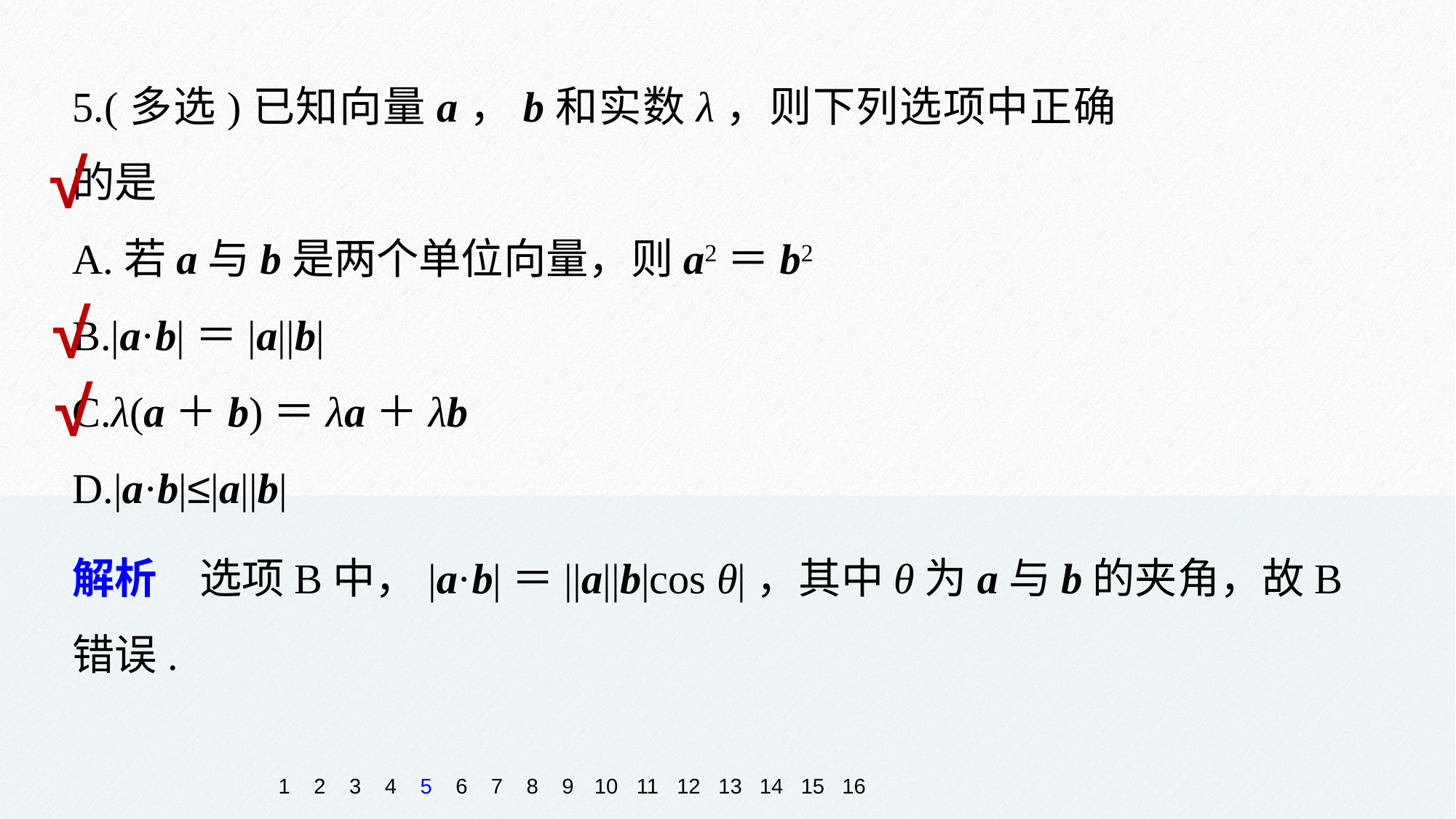

5.(多选)已知向量a，b和实数λ，则下列选项中正确的是
A.若a与b是两个单位向量，则a2＝b2
B.|a·b|＝|a||b|
C.λ(a＋b)＝λa＋λb
D.|a·b|≤|a||b|
√
√
√
解析　选项B中，|a·b|＝||a||b|cos θ|，其中θ为a与b的夹角，故B错误.
1
2
3
4
5
6
7
8
9
10
11
12
13
14
15
16